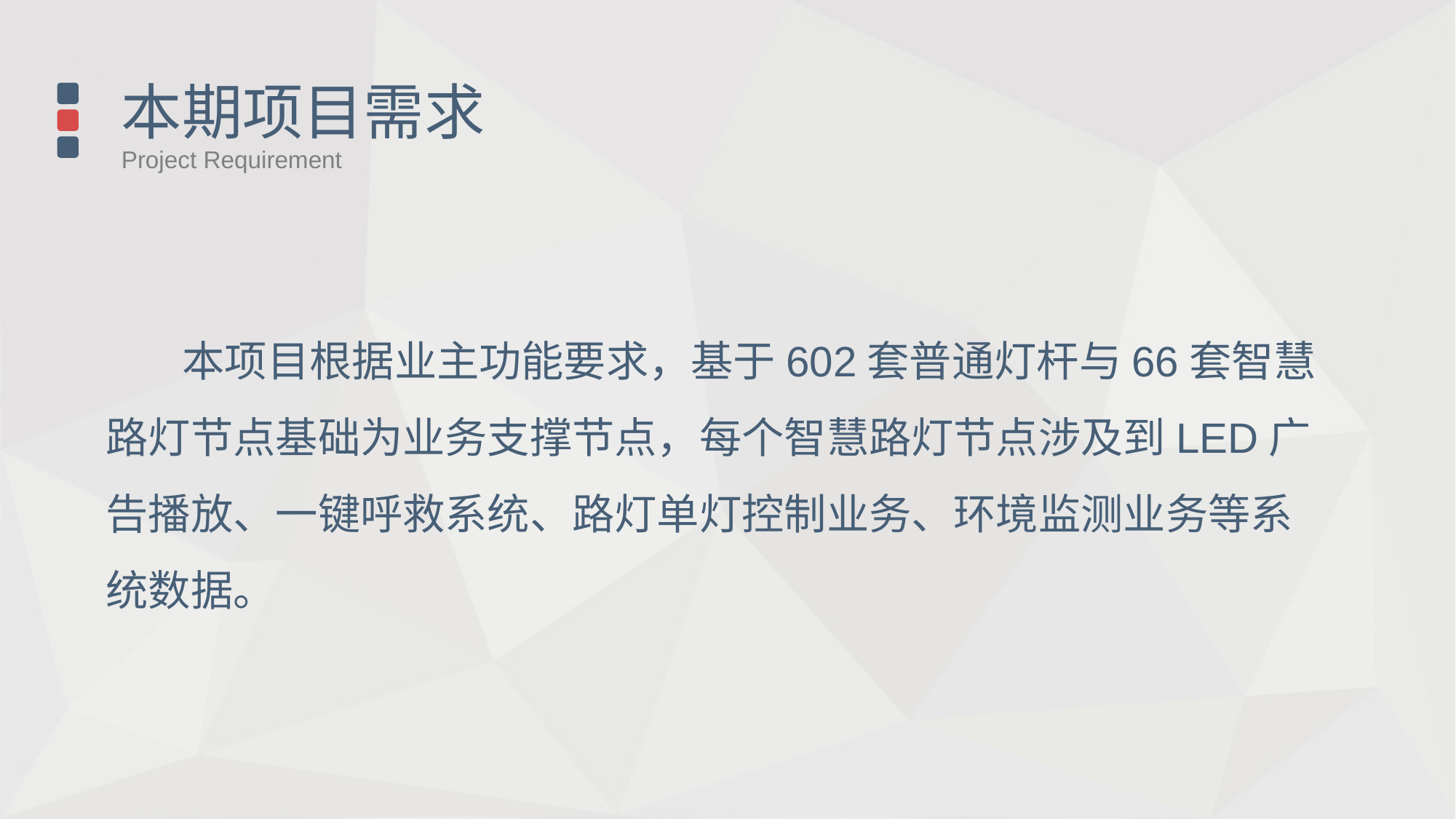

本期项目需求
Project Requirement
       本项目根据业主功能要求，基于602套普通灯杆与66套智慧路灯节点基础为业务支撑节点，每个智慧路灯节点涉及到LED广告播放、一键呼救系统、路灯单灯控制业务、环境监测业务等系统数据。